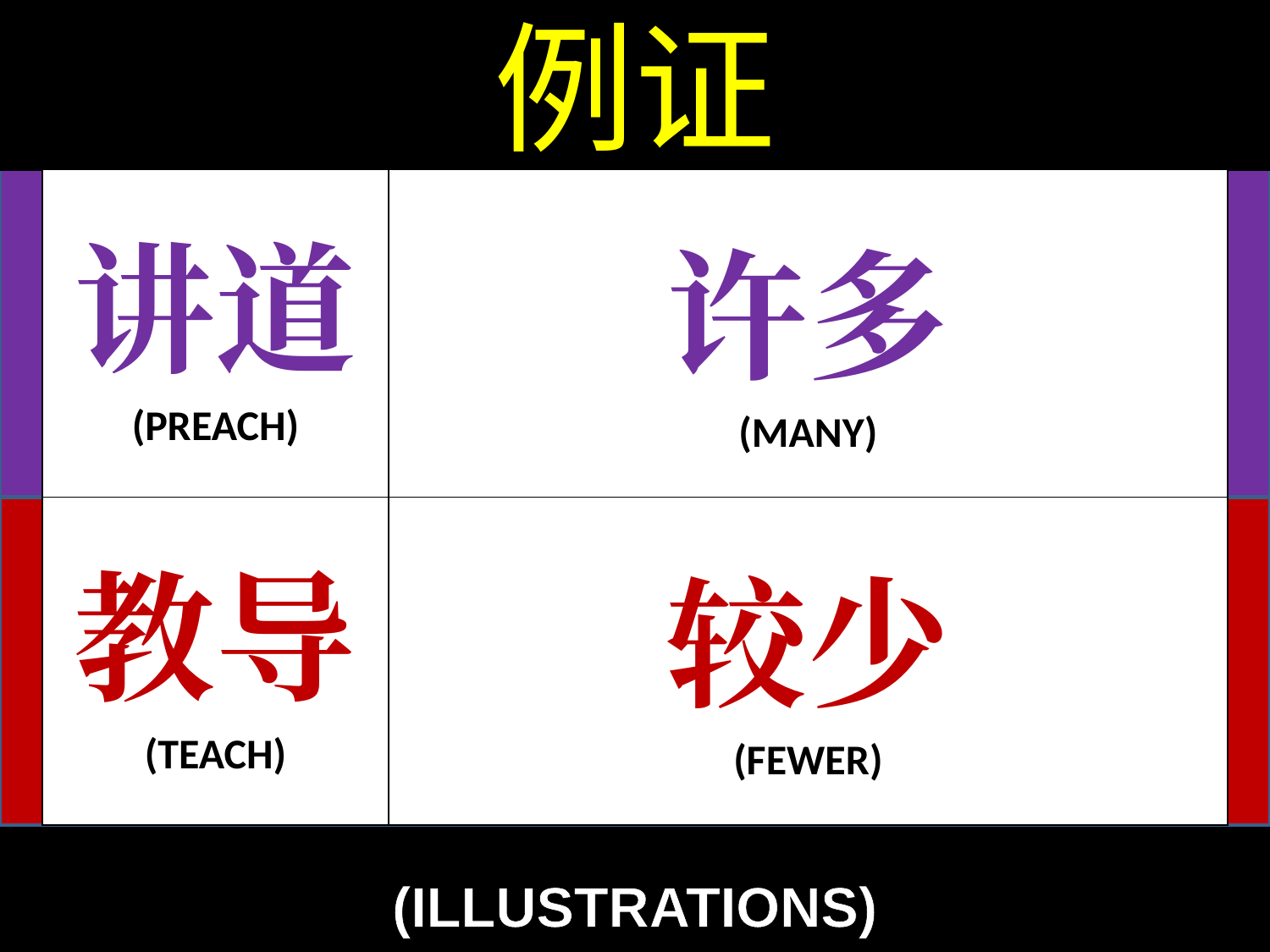

例证

| 讲道 (PREACH) | 许多 (MANY) |
| --- | --- |
| 教导 (TEACH) | 较少 (FEWER) |

(ILLUSTRATIONS)